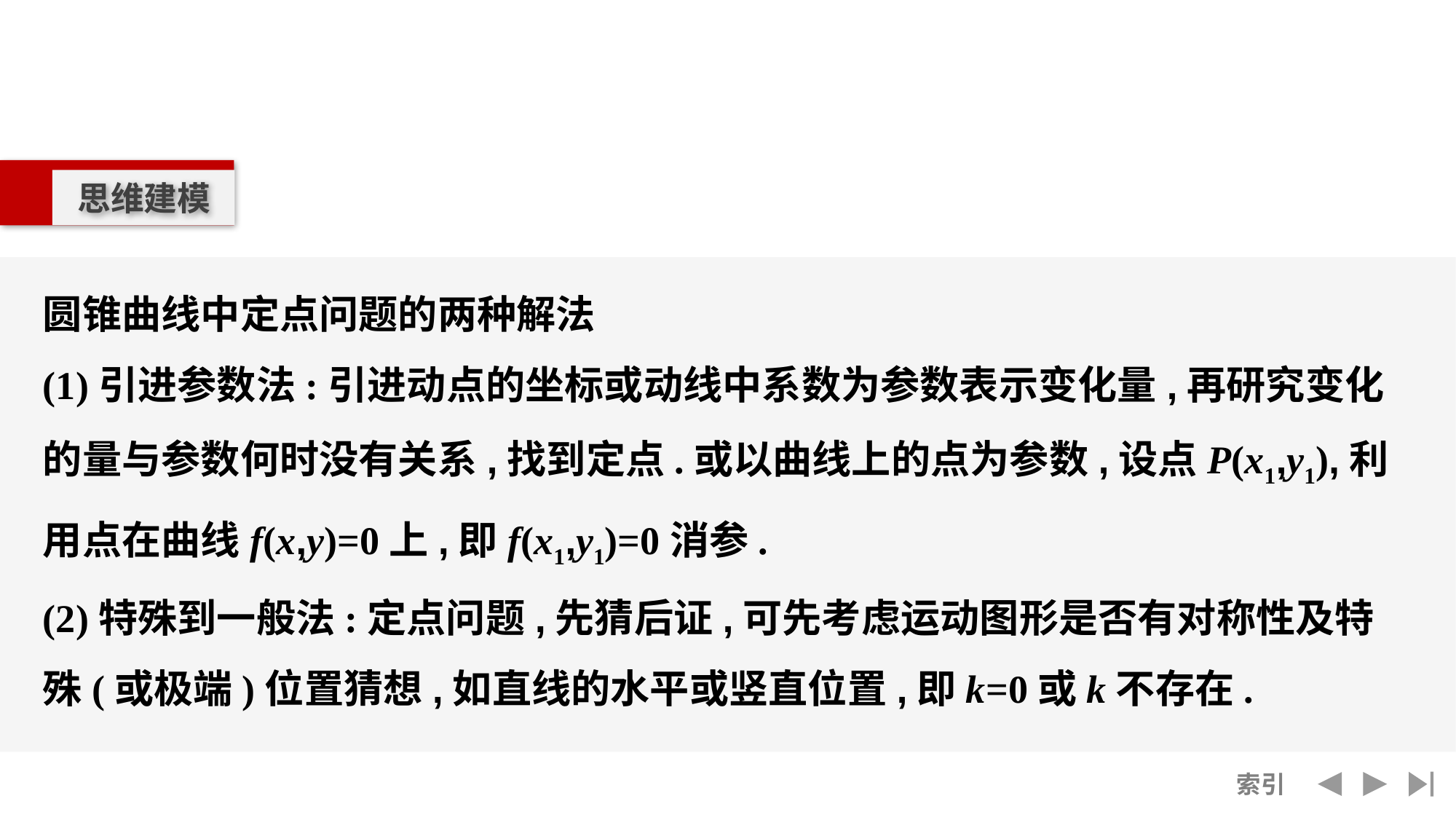

思维建模

圆锥曲线中定点问题的两种解法
(1)引进参数法:引进动点的坐标或动线中系数为参数表示变化量,再研究变化的量与参数何时没有关系,找到定点.或以曲线上的点为参数,设点P(x1,y1),利用点在曲线f(x,y)=0上,即f(x1,y1)=0消参.
(2)特殊到一般法:定点问题,先猜后证,可先考虑运动图形是否有对称性及特殊(或极端)位置猜想,如直线的水平或竖直位置,即k=0或k不存在.